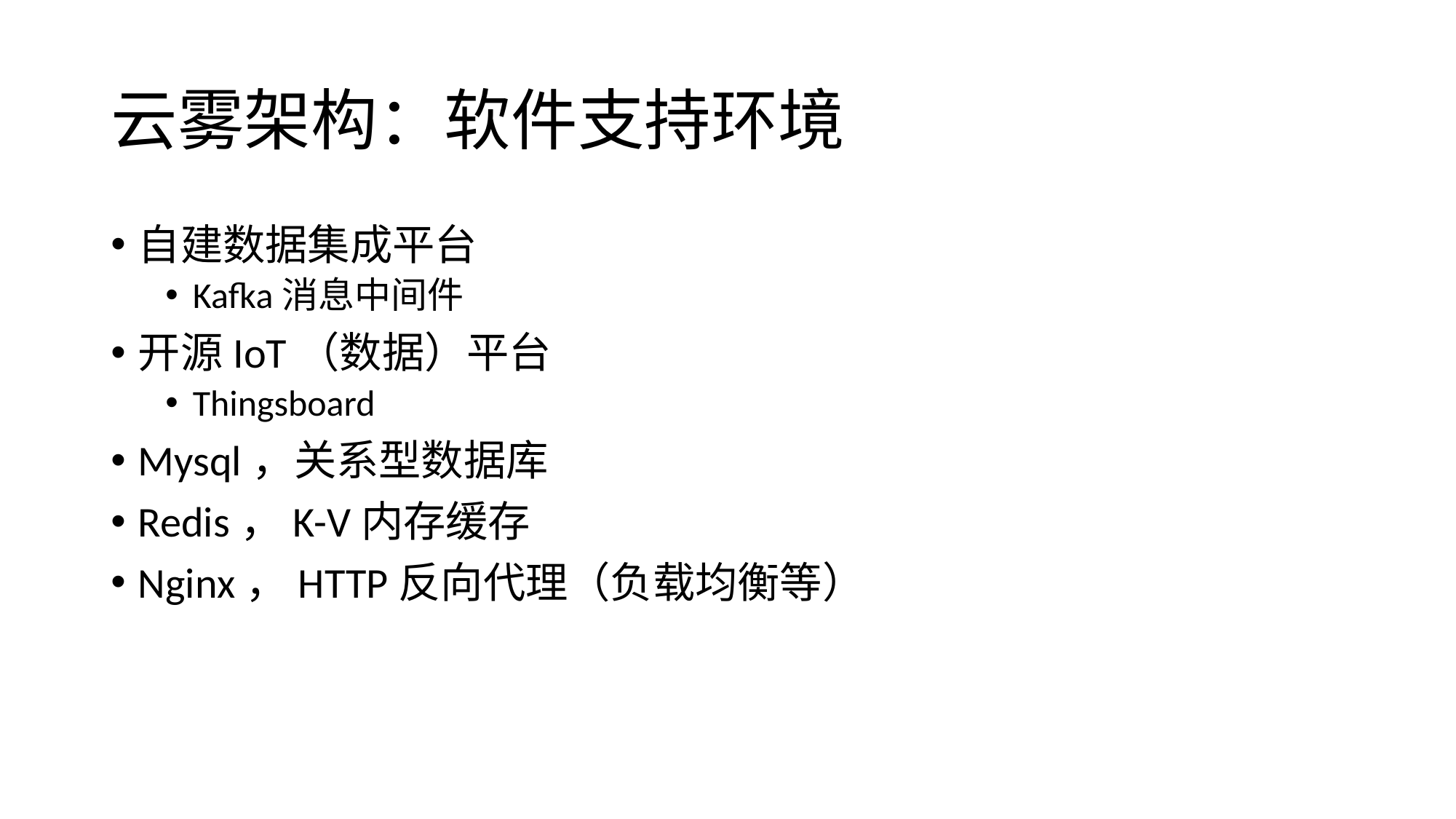

# 云雾架构：软件支持环境
自建数据集成平台
Kafka消息中间件
开源IoT（数据）平台
Thingsboard
Mysql，关系型数据库
Redis，K-V内存缓存
Nginx，HTTP反向代理（负载均衡等）